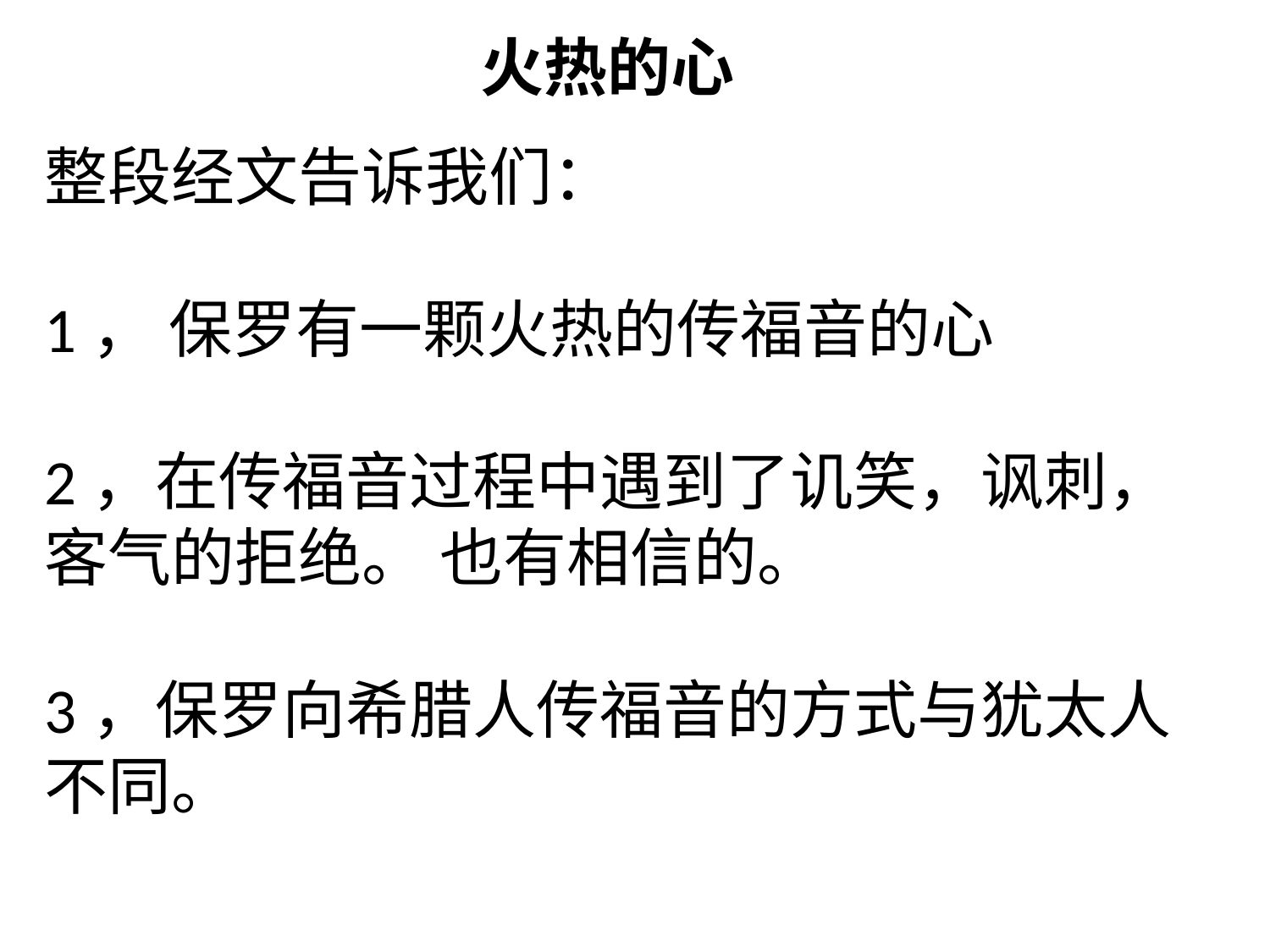

火热的心
整段经文告诉我们：

1， 保罗有一颗火热的传福音的心
2，在传福音过程中遇到了讥笑，讽刺， 客气的拒绝。 也有相信的。
3，保罗向希腊人传福音的方式与犹太人不同。